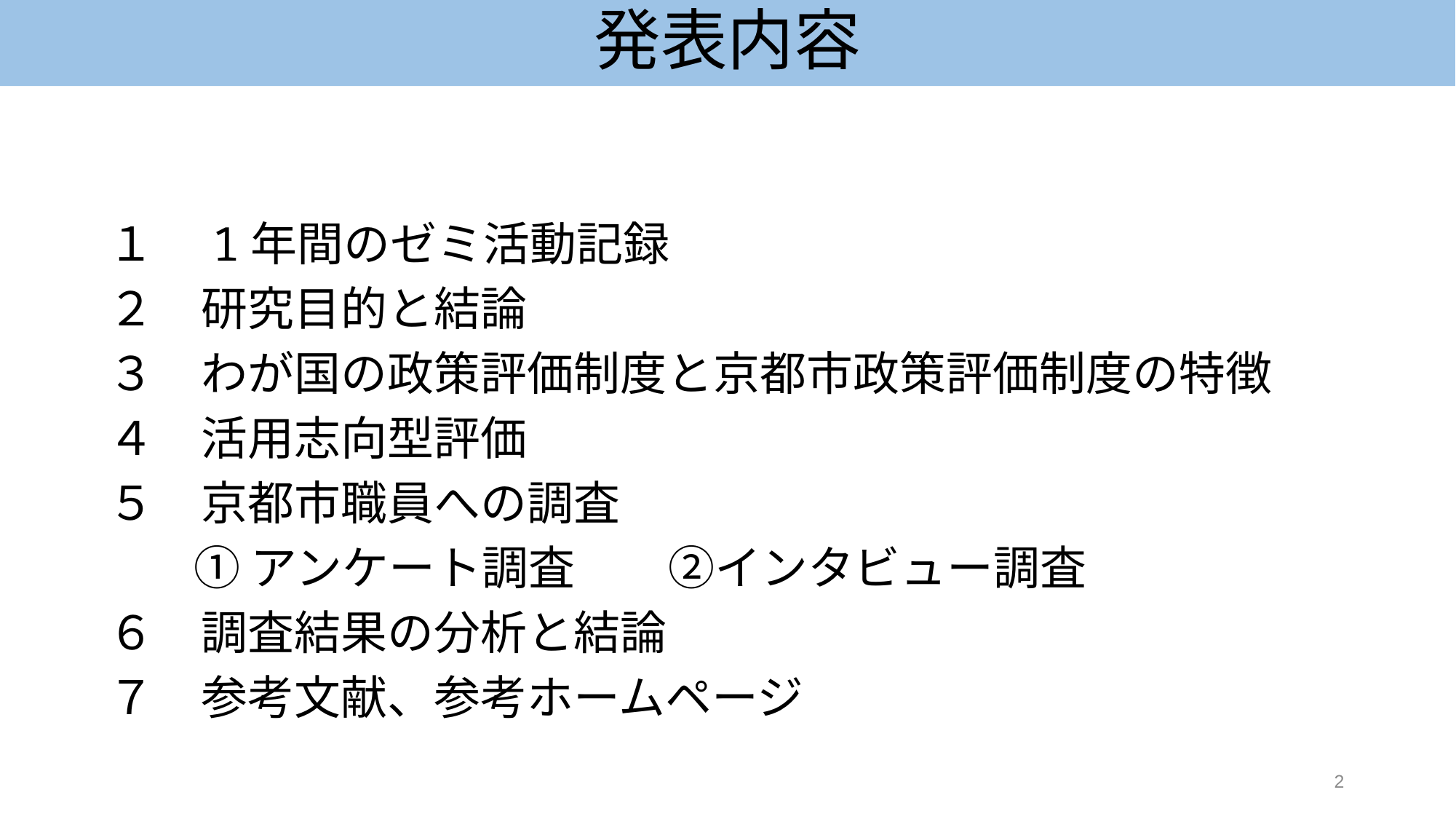

# 発表内容
１　1年間のゼミ活動記録
２　研究目的と結論
３　わが国の政策評価制度と京都市政策評価制度の特徴
４　活用志向型評価
５　京都市職員への調査
①アンケート調査　　②インタビュー調査
６　調査結果の分析と結論
７　参考文献、参考ホームページ

2